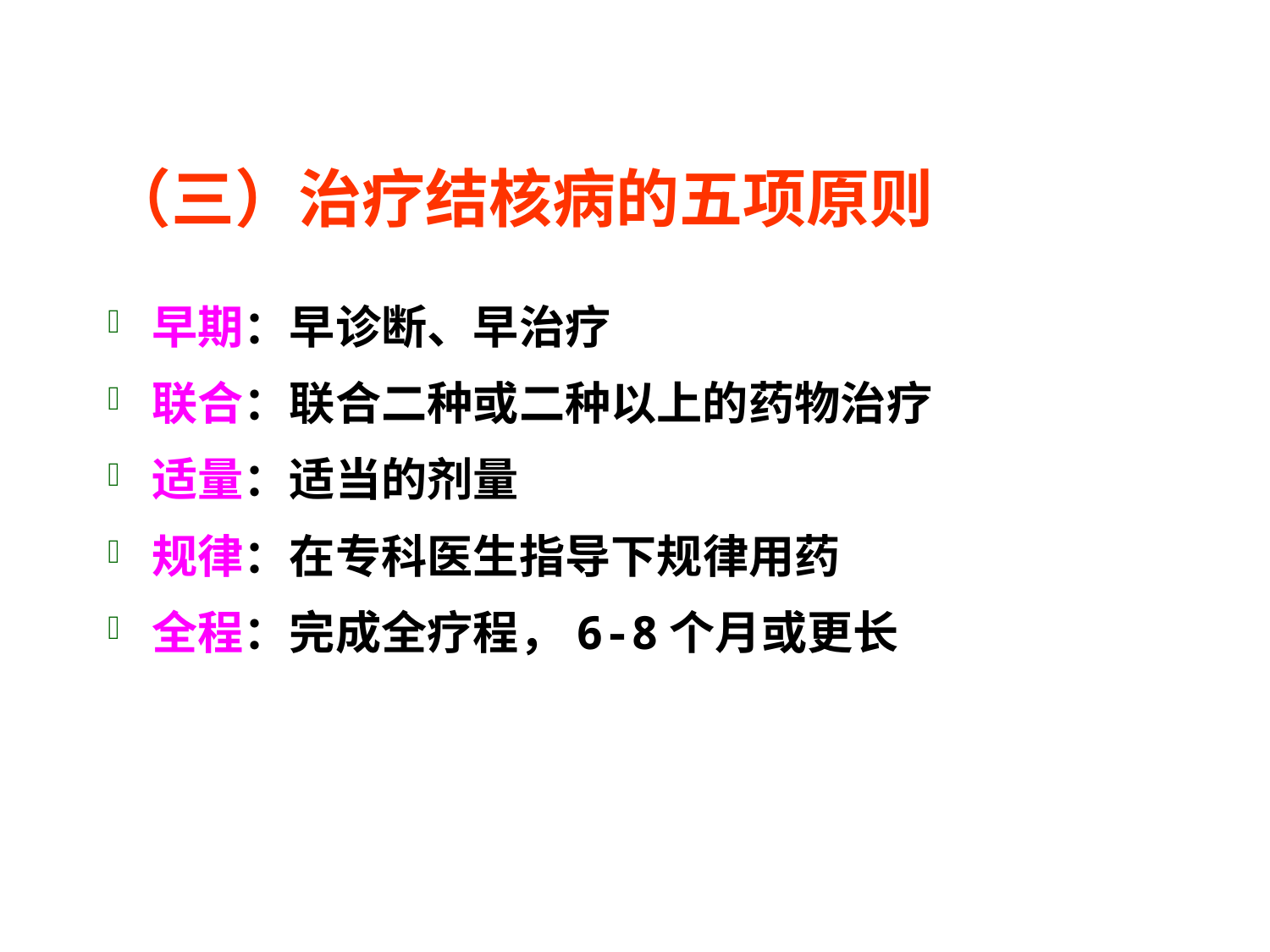

（三）治疗结核病的五项原则

  早期：早诊断、早治疗
  联合：联合二种或二种以上的药物治疗
  适量：适当的剂量
  规律：在专科医生指导下规律用药
  全程：完成全疗程，6-8个月或更长